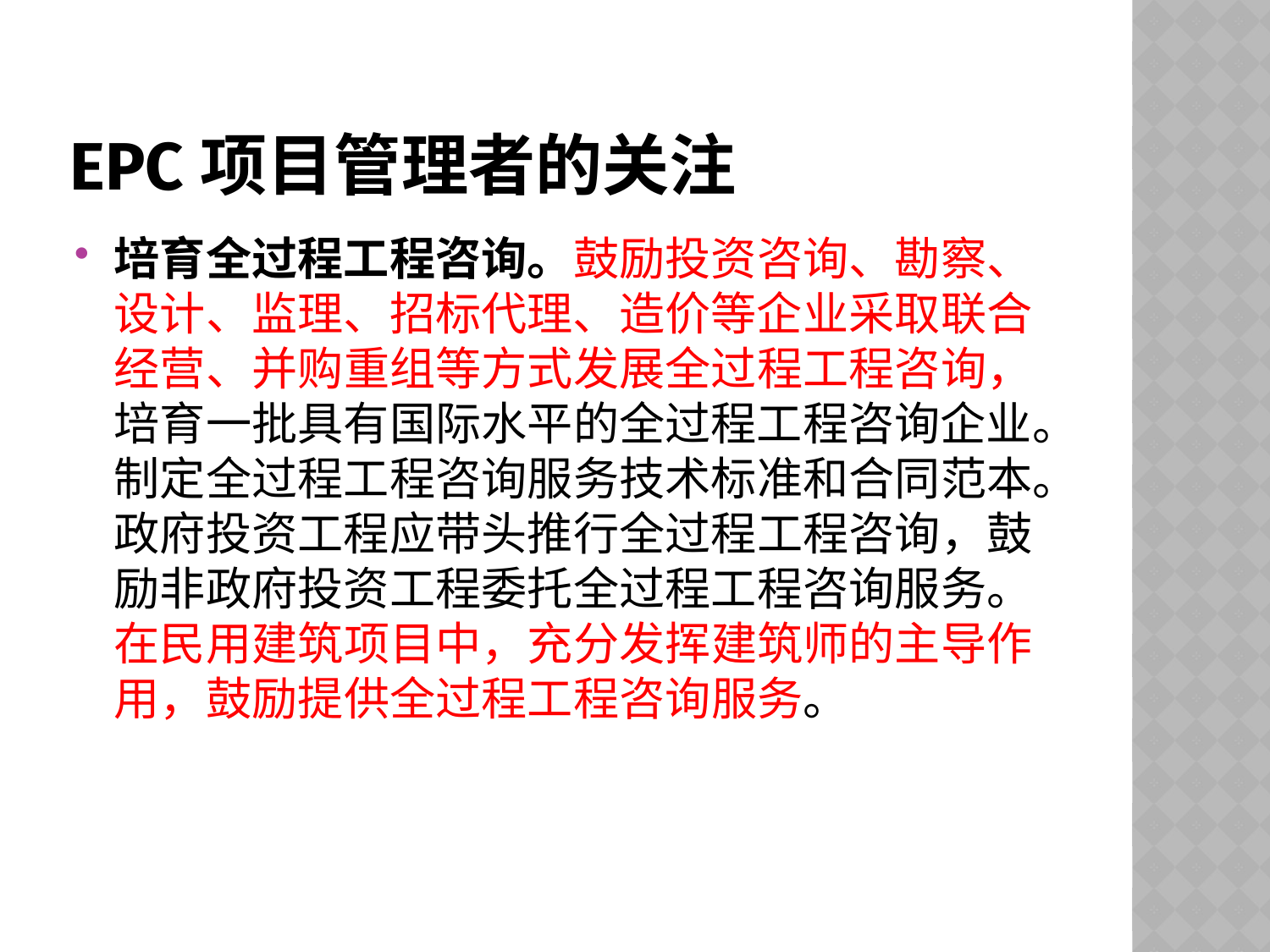

# EPC项目管理者的关注
培育全过程工程咨询。鼓励投资咨询、勘察、设计、监理、招标代理、造价等企业采取联合经营、并购重组等方式发展全过程工程咨询，培育一批具有国际水平的全过程工程咨询企业。制定全过程工程咨询服务技术标准和合同范本。政府投资工程应带头推行全过程工程咨询，鼓励非政府投资工程委托全过程工程咨询服务。在民用建筑项目中，充分发挥建筑师的主导作用，鼓励提供全过程工程咨询服务。